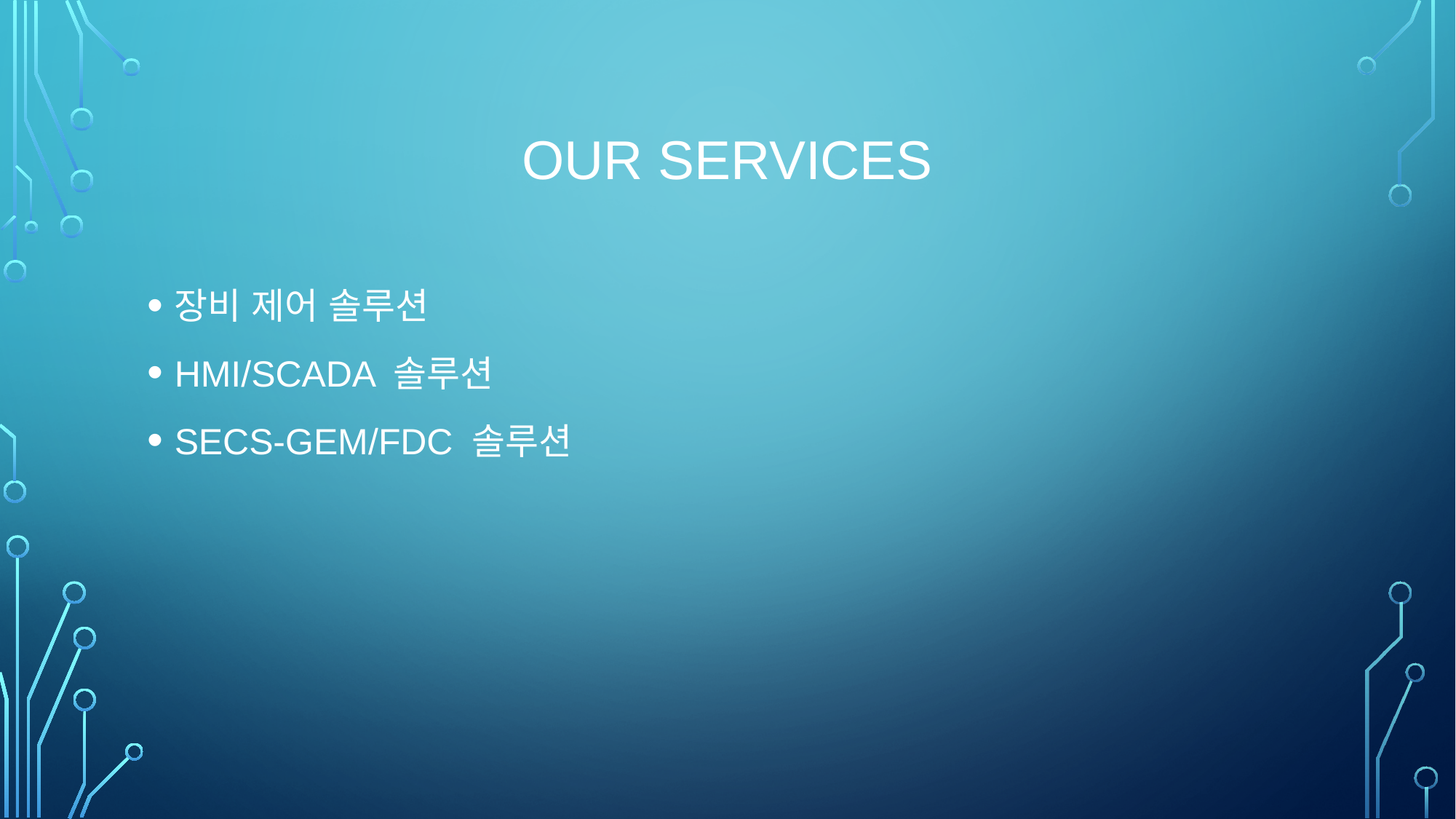

# Our SERVICES
장비 제어 솔루션
HMI/SCADA 솔루션
SECS-GEM/FDC 솔루션